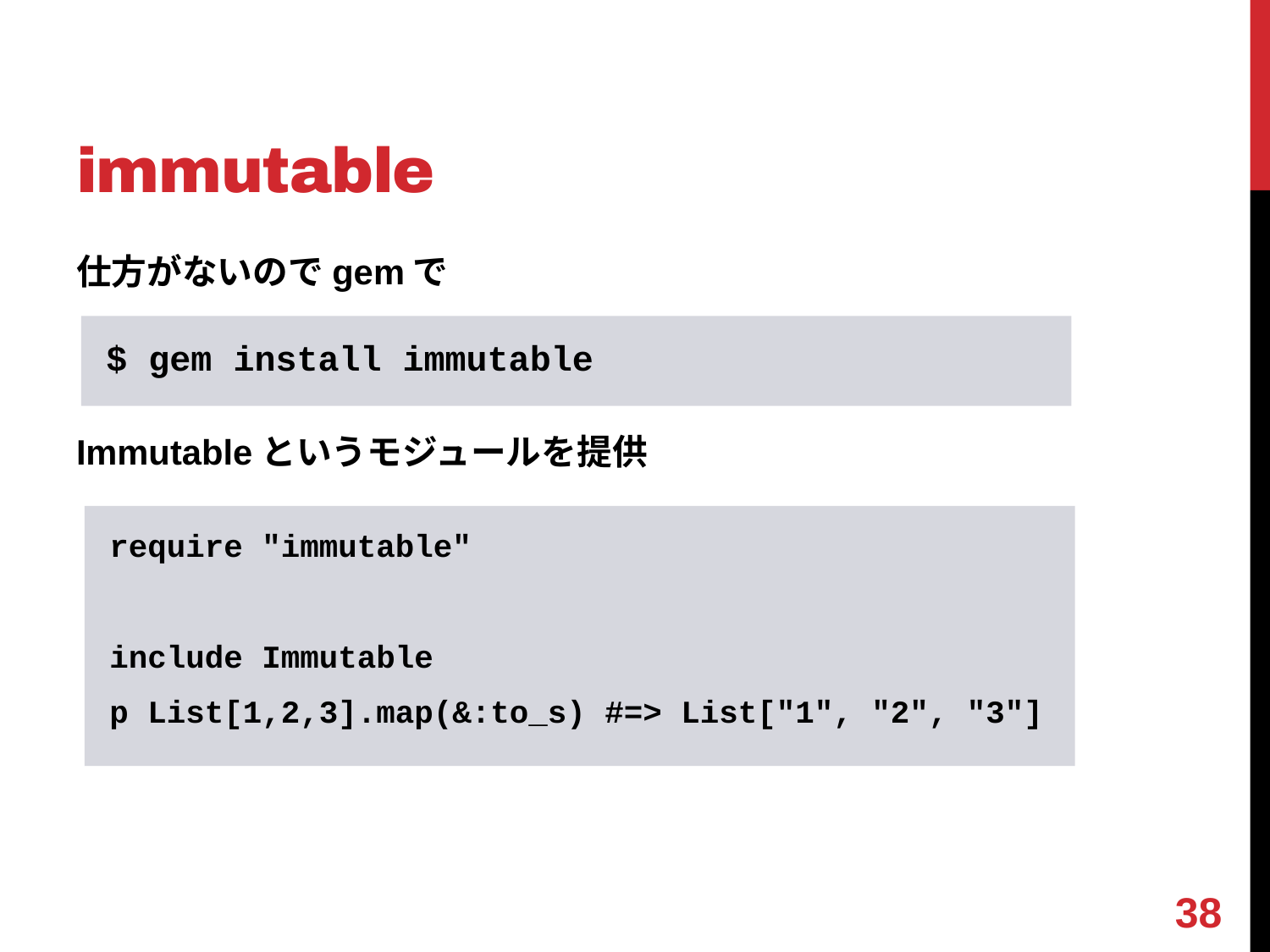

# immutable
仕方がないのでgemで

Immutableというモジュールを提供
$ gem install immutable

require "immutable"

include Immutable
p List[1,2,3].map(&:to_s) #=> List["1", "2", "3"]
38